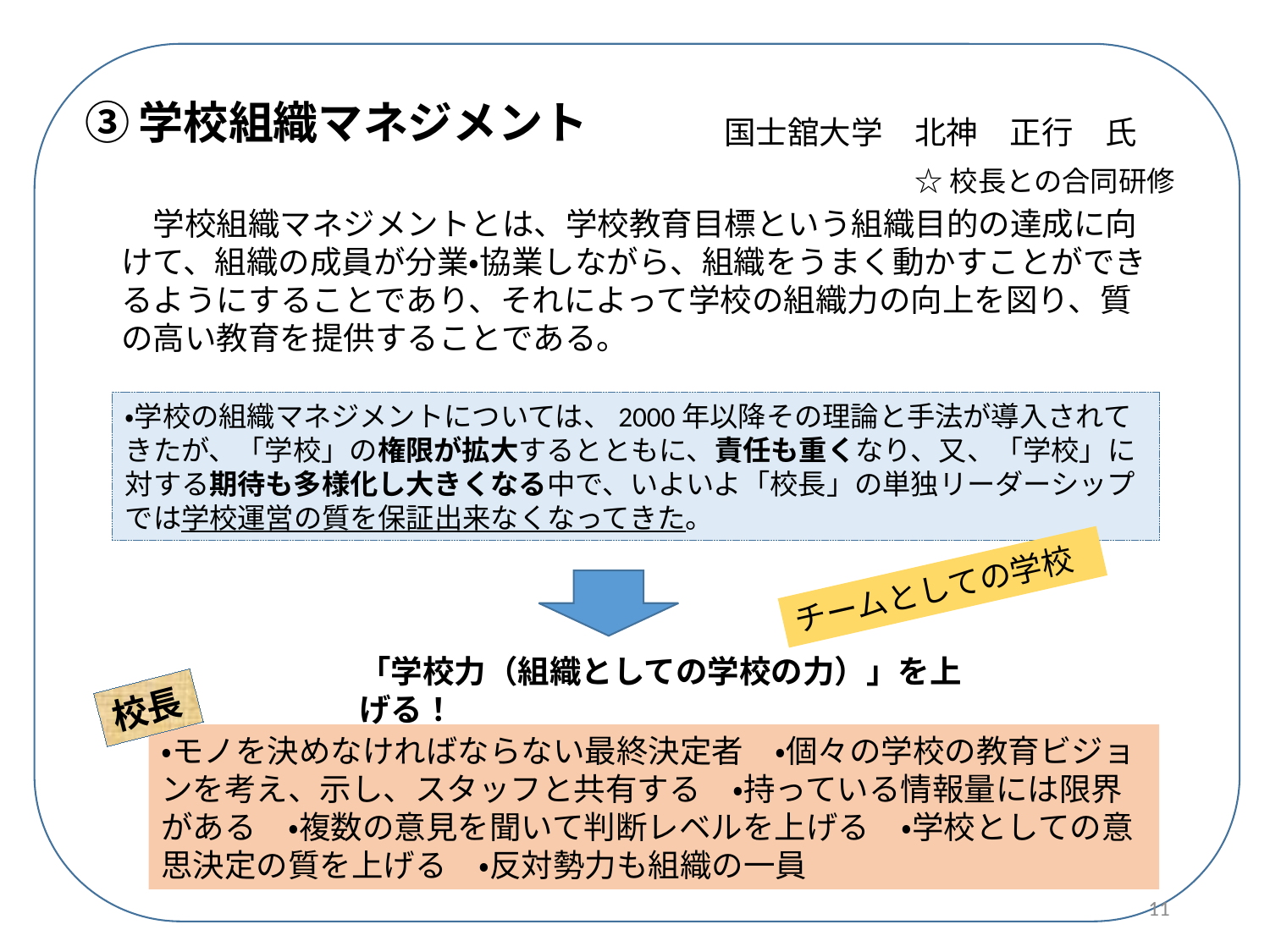

③学校組織マネジメント
国士舘大学　北神　正行　氏
☆校長との合同研修
　学校組織マネジメントとは、学校教育目標という組織目的の達成に向けて、組織の成員が分業・協業しながら、組織をうまく動かすことができるようにすることであり、それによって学校の組織力の向上を図り、質の高い教育を提供することである。
・学校の組織マネジメントについては、2000年以降その理論と手法が導入されてきたが、「学校」の権限が拡大するとともに、責任も重くなり、又、「学校」に対する期待も多様化し大きくなる中で、いよいよ「校長」の単独リーダーシップでは学校運営の質を保証出来なくなってきた。
チームとしての学校

「学校力（組織としての学校の力）」を上げる！
校長
・モノを決めなければならない最終決定者　・個々の学校の教育ビジョンを考え、示し、スタッフと共有する　・持っている情報量には限界がある　・複数の意見を聞いて判断レベルを上げる　・学校としての意思決定の質を上げる　・反対勢力も組織の一員
11